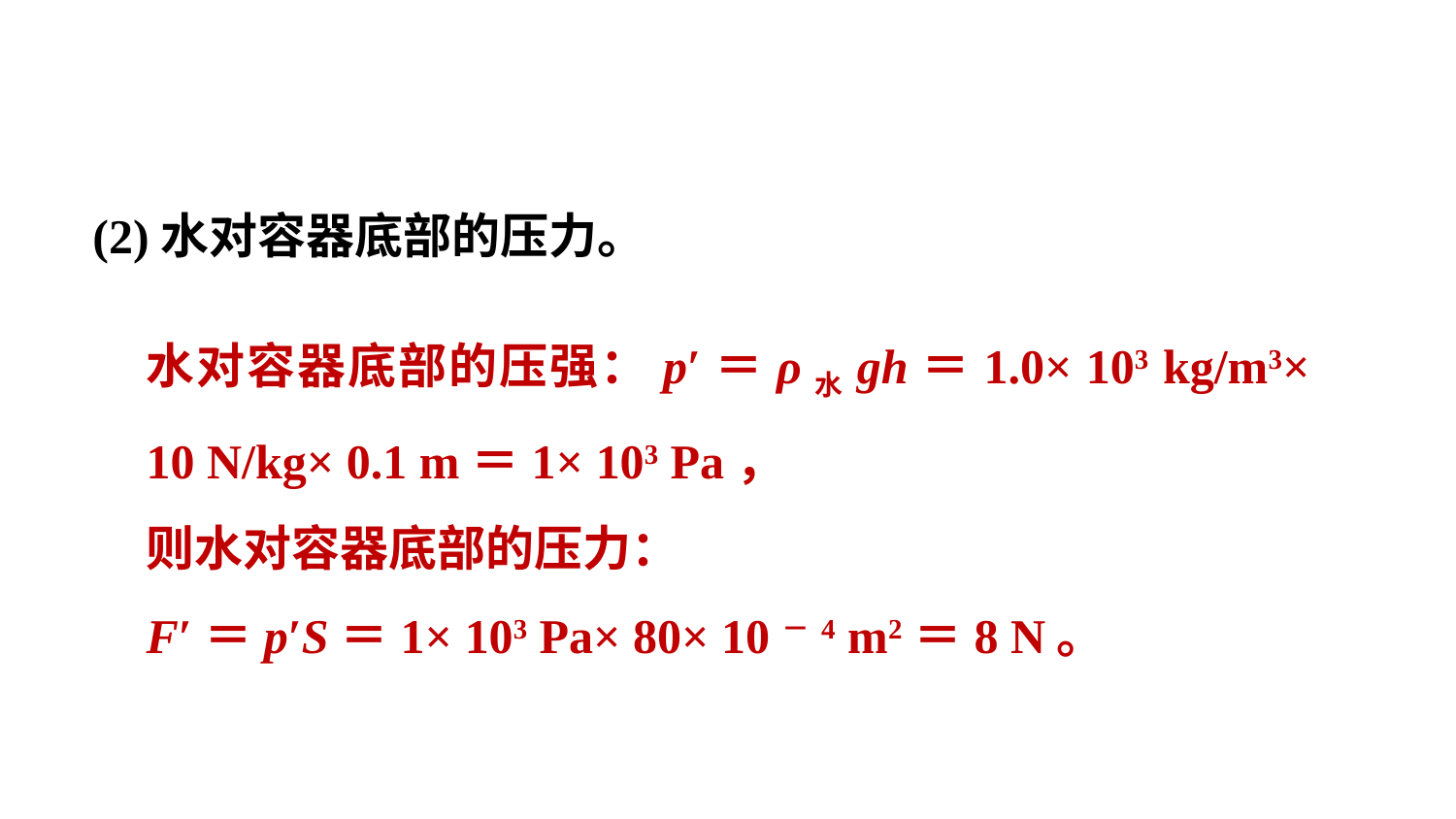

(2)水对容器底部的压力。
水对容器底部的压强：p′＝ρ水gh＝1.0× 103 kg/m3× 10 N/kg× 0.1 m＝1× 103 Pa，
则水对容器底部的压力：
F′＝p′S＝1× 103 Pa× 80× 10－4 m2＝8 N。